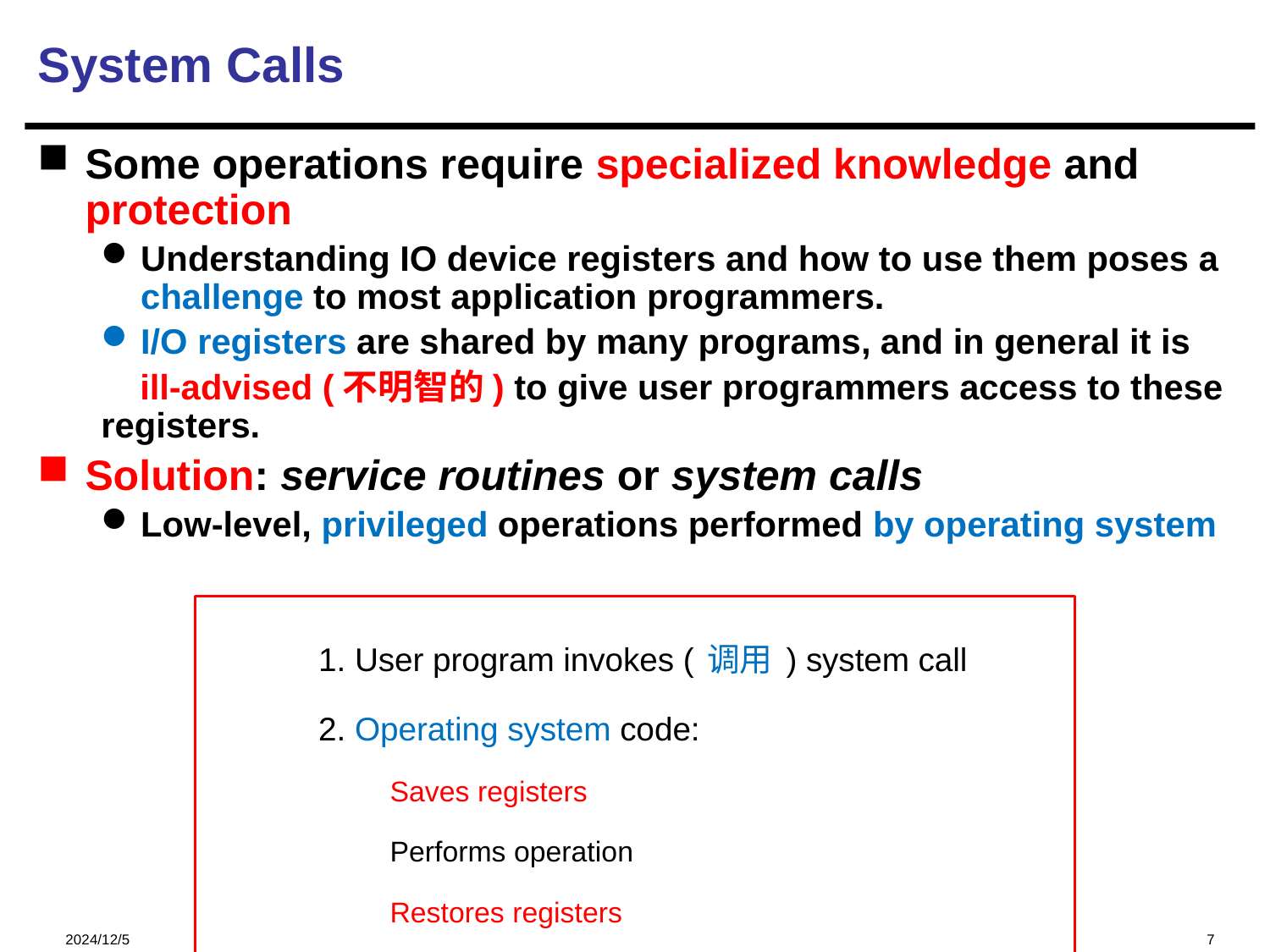

# System Calls
Some operations require specialized knowledge and protection
Understanding IO device registers and how to use them poses a challenge to most application programmers.
I/O registers are shared by many programs, and in general it is
    ill-advised (不明智的) to give user programmers access to these registers.
Solution: service routines or system calls
Low-level, privileged operations performed by operating system

1. User program invokes (调用) system call
2. Operating system code:
Saves registers
Performs operation
Restores registers
3. Returns control to user program

2024/12/5
7